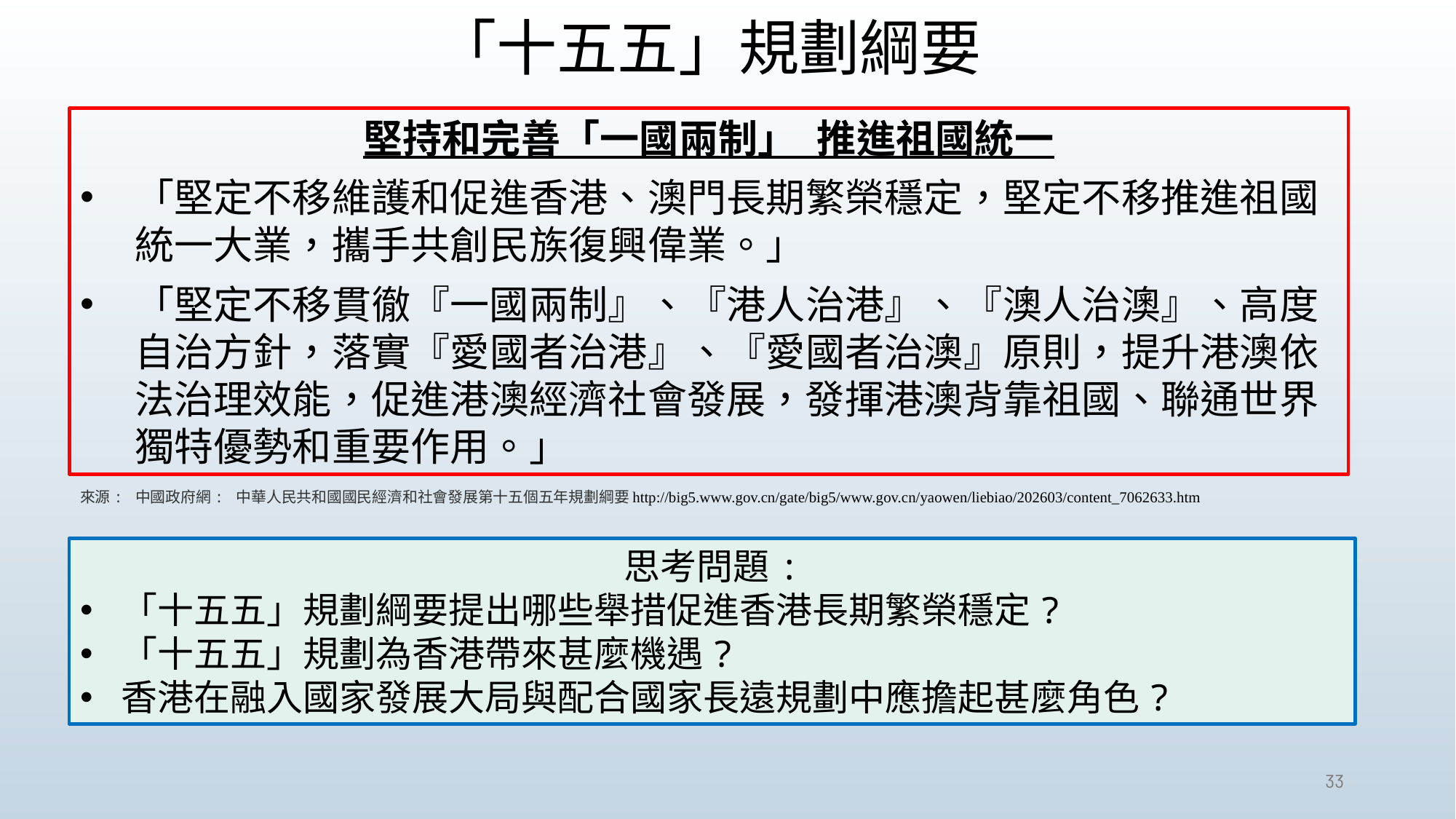

# 「十五五」規劃綱要
堅持和完善「一國兩制」 推進祖國統一
「堅定不移維護和促進香港、澳門長期繁榮穩定，堅定不移推進祖國統一大業，攜手共創民族復興偉業。」
「堅定不移貫徹『一國兩制』、『港人治港』、『澳人治澳』、高度自治方針，落實『愛國者治港』、『愛國者治澳』原則，提升港澳依法治理效能，促進港澳經濟社會發展，發揮港澳背靠祖國、聯通世界獨特優勢和重要作用。」
來源: 中國政府網: 中華人民共和國國民經濟和社會發展第十五個五年規劃綱要http://big5.www.gov.cn/gate/big5/www.gov.cn/yaowen/liebiao/202603/content_7062633.htm
思考問題:
「十五五」規劃綱要提出哪些舉措促進香港長期繁榮穩定?
「十五五」規劃為香港帶來甚麼機遇?
香港在融入國家發展大局與配合國家長遠規劃中應擔起甚麼角色?
33